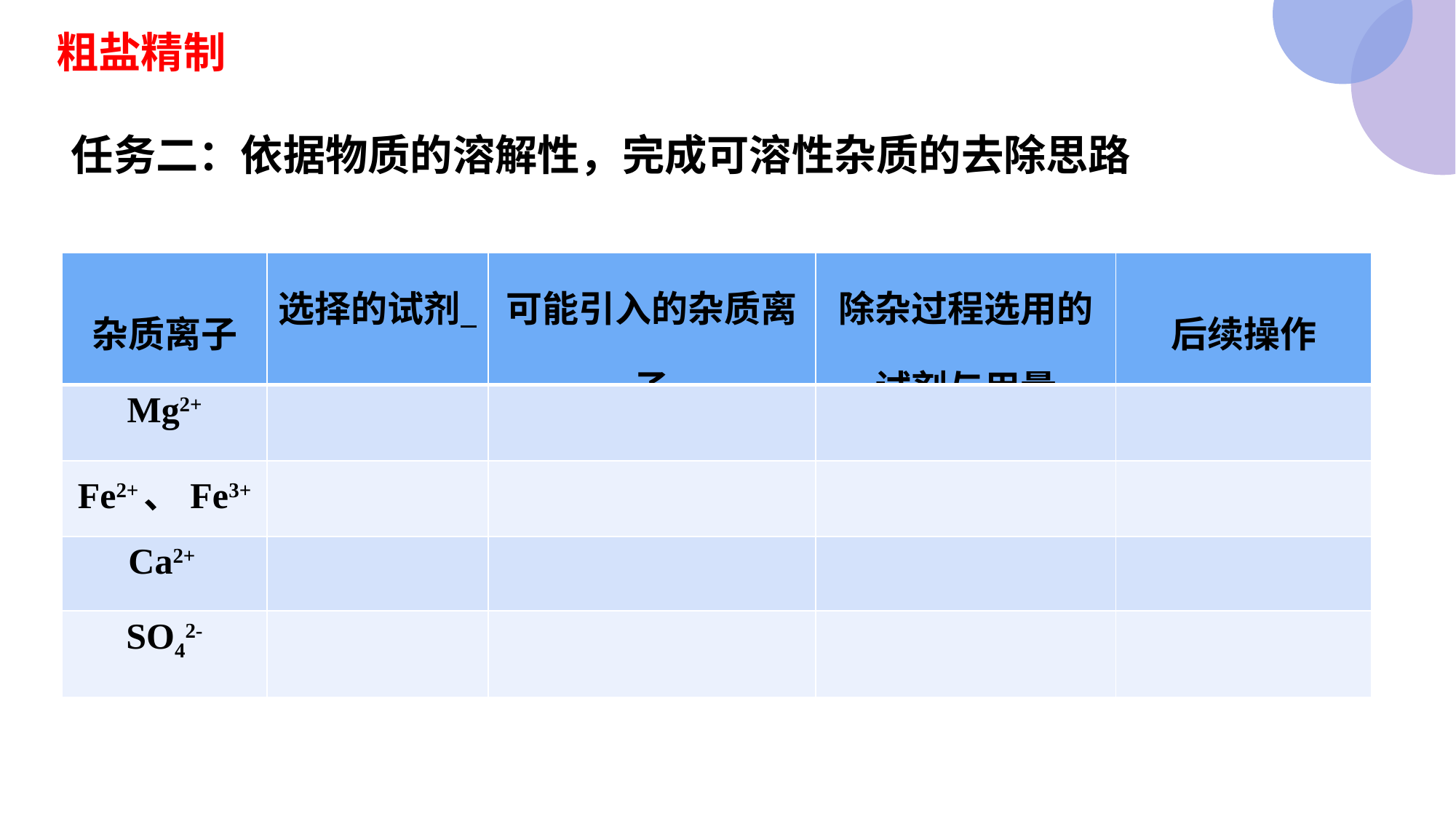

粗盐精制
任务二：依据物质的溶解性，完成可溶性杂质的去除思路
| 杂质离子 | 选择的试剂 | 可能引入的杂质离子 | 除杂过程选用的试剂与用量 | 后续操作 |
| --- | --- | --- | --- | --- |
| Mg2+ |  |  |  |  |
| Fe2+、Fe3+ |  |  |  |  |
| Ca2+ |  |  |  |  |
| SO42- |  |  |  |  |